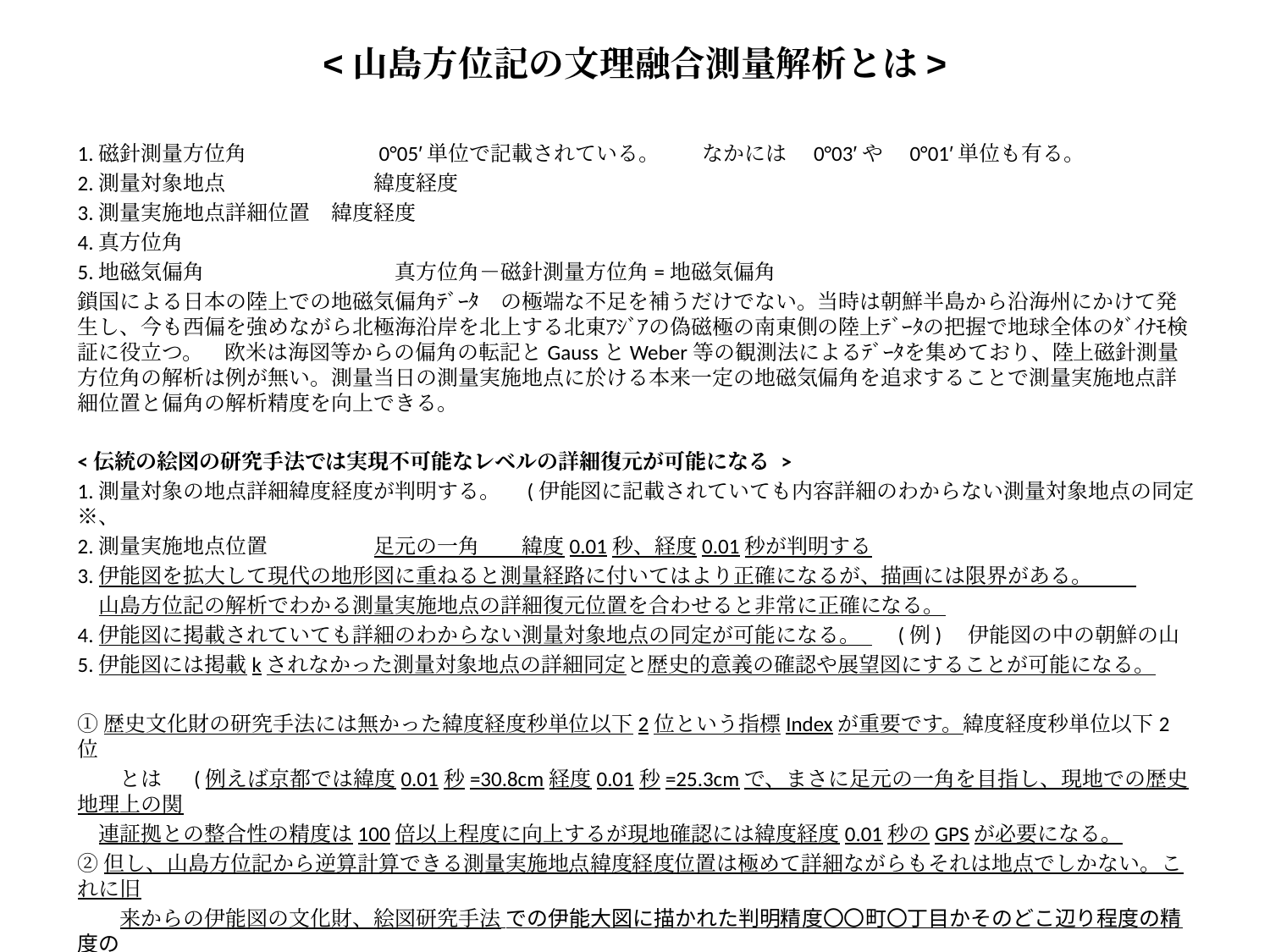

。
# <山島方位記の文理融合測量解析とは>

1.磁針測量方位角　　　　　　0°05′単位で記載されている。　　なかには　0°03′や　0°01′単位も有る。
2.測量対象地点　　　　　　　緯度経度
3.測量実施地点詳細位置　緯度経度
4.真方位角
5.地磁気偏角　　　　　　　　　真方位角－磁針測量方位角=地磁気偏角
鎖国による日本の陸上での地磁気偏角ﾃﾞｰﾀ　の極端な不足を補うだけでない。当時は朝鮮半島から沿海州にかけて発生し、今も西偏を強めながら北極海沿岸を北上する北東ｱｼﾞｱの偽磁極の南東側の陸上ﾃﾞｰﾀの把握で地球全体のﾀﾞｲﾅﾓ検証に役立つ。　欧米は海図等からの偏角の転記とGaussとWeber等の観測法によるﾃﾞｰﾀを集めており、陸上磁針測量方位角の解析は例が無い。測量当日の測量実施地点に於ける本来一定の地磁気偏角を追求することで測量実施地点詳細位置と偏角の解析精度を向上できる。

<伝統の絵図の研究手法では実現不可能なレベルの詳細復元が可能になる >
1.測量対象の地点詳細緯度経度が判明する。　(伊能図に記載されていても内容詳細のわからない測量対象地点の同定※、
2.測量実施地点位置　　　　　足元の一角　　緯度0.01秒、経度0.01秒が判明する
3.伊能図を拡大して現代の地形図に重ねると測量経路に付いてはより正確になるが、描画には限界がある。
　山島方位記の解析でわかる測量実施地点の詳細復元位置を合わせると非常に正確になる。
4.伊能図に掲載されていても詳細のわからない測量対象地点の同定が可能になる。  　(例)　伊能図の中の朝鮮の山
5.伊能図には掲載kされなかった測量対象地点の詳細同定と歴史的意義の確認や展望図にすることが可能になる。

①歴史文化財の研究手法には無かった緯度経度秒単位以下2位という指標Indexが重要です。緯度経度秒単位以下2位
　　とは　 (例えば京都では緯度0.01秒=30.8cm経度0.01秒=25.3cmで、まさに足元の一角を目指し、現地での歴史地理上の関
　連証拠との整合性の精度は100倍以上程度に向上するが現地確認には緯度経度0.01秒のGPSが必要になる。
②但し、山島方位記から逆算計算できる測量実施地点緯度経度位置は極めて詳細ながらもそれは地点でしかない。これに旧
　　来からの伊能図の文化財、絵図研究手法 での伊能大図に描かれた判明精度〇〇町〇丁目かそのどこ辺り程度の精度の
　　測量経路の線の拡大を取り入れ、測量実施地点詳細緯度経度位置秒単位以下で相互の限界を超えて相互に照合補完し
　　合い、より高度な結果を目指す段階に入ったことをよく認識する必要が有る。